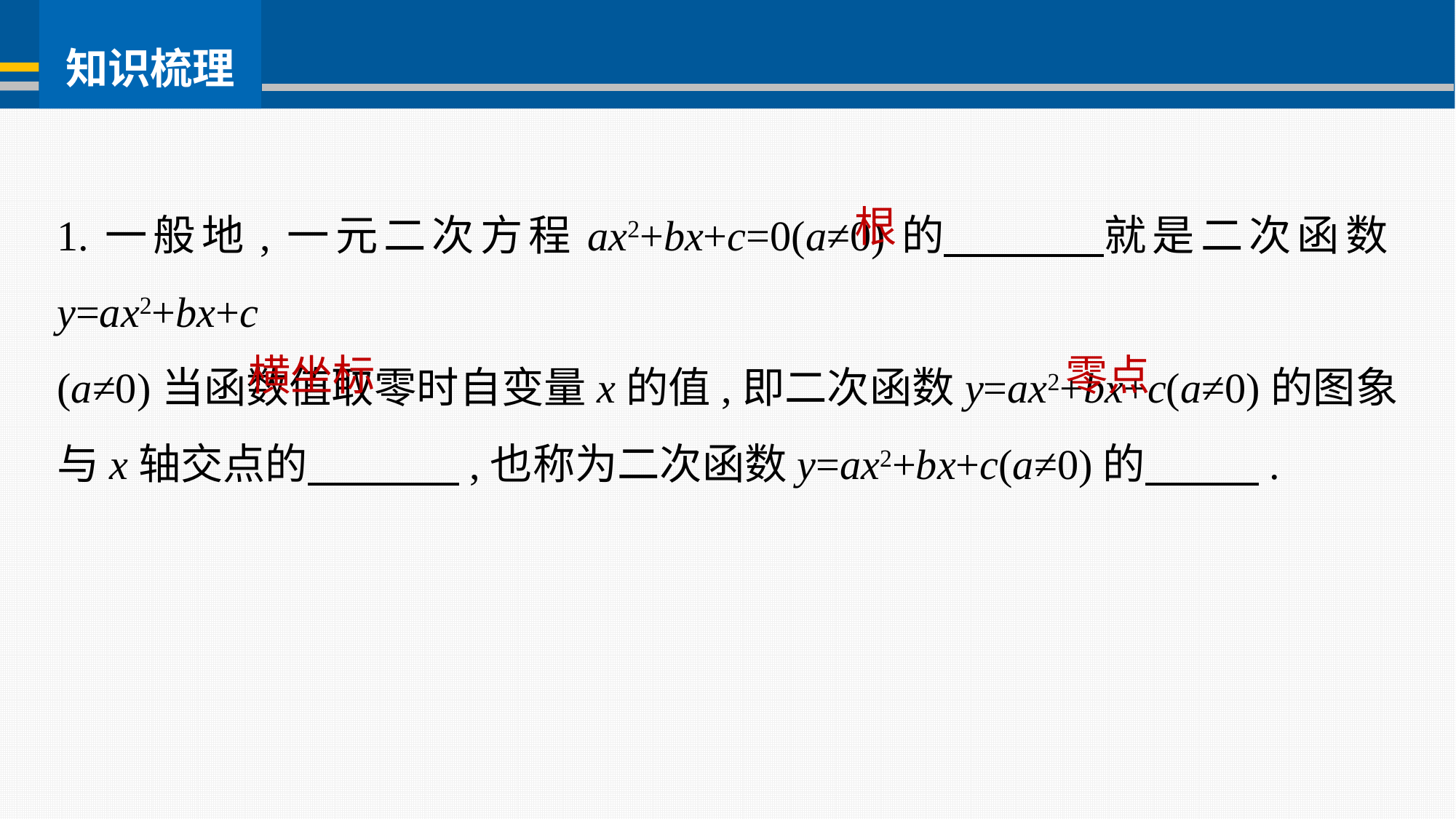

1.一般地,一元二次方程ax2+bx+c=0(a≠0)的          就是二次函数y=ax2+bx+c
(a≠0)当函数值取零时自变量x的值,即二次函数y=ax2+bx+c(a≠0)的图象与x轴交点的                ,也称为二次函数y=ax2+bx+c(a≠0)的            .
根
横坐标
零点